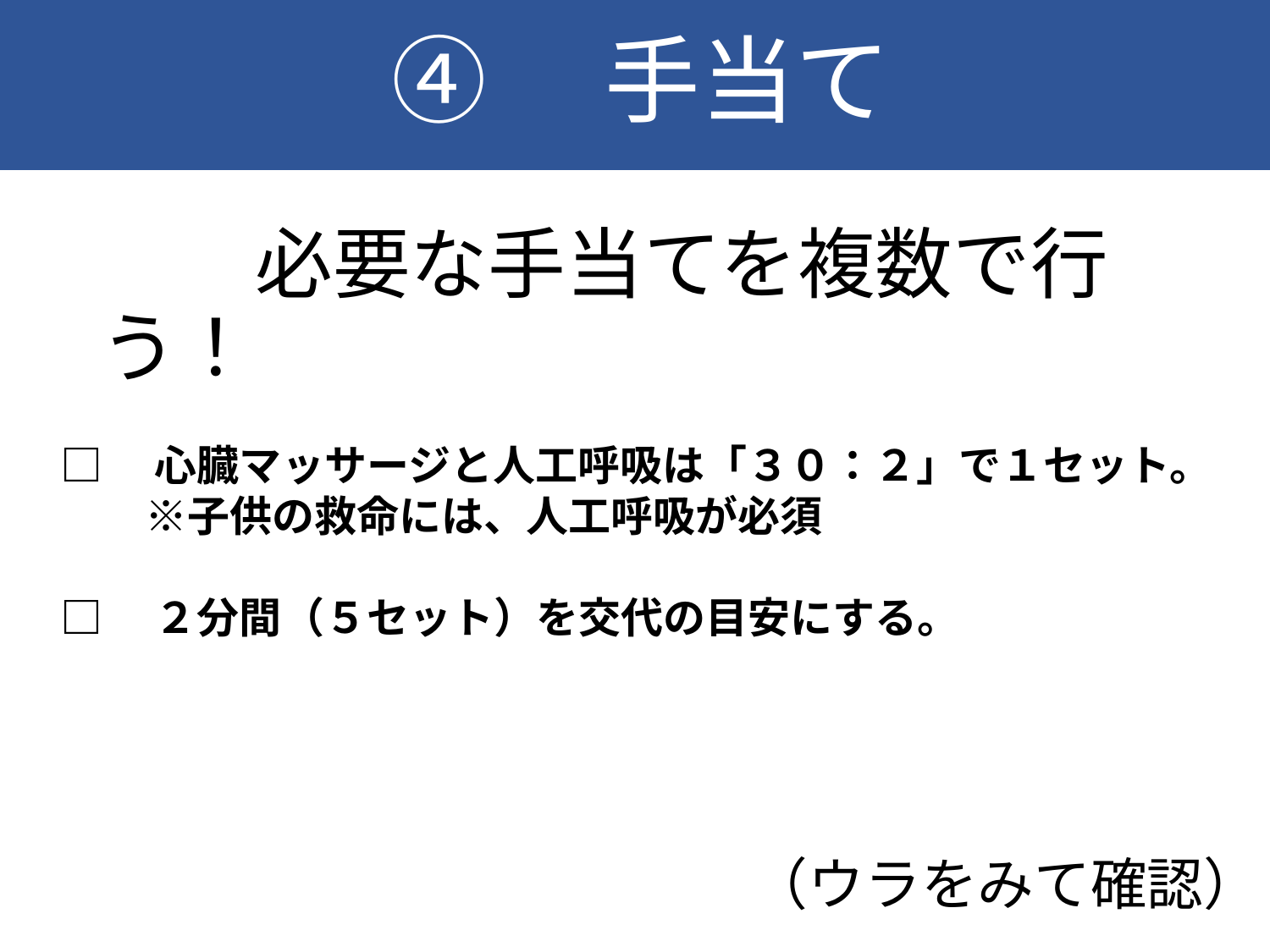

④　手当て
　　必要な手当てを複数で行う！

□　心臓マッサージと人工呼吸は「３０：２」で１セット。
　　※子供の救命には、人工呼吸が必須

□　２分間（５セット）を交代の目安にする。
（ウラをみて確認）